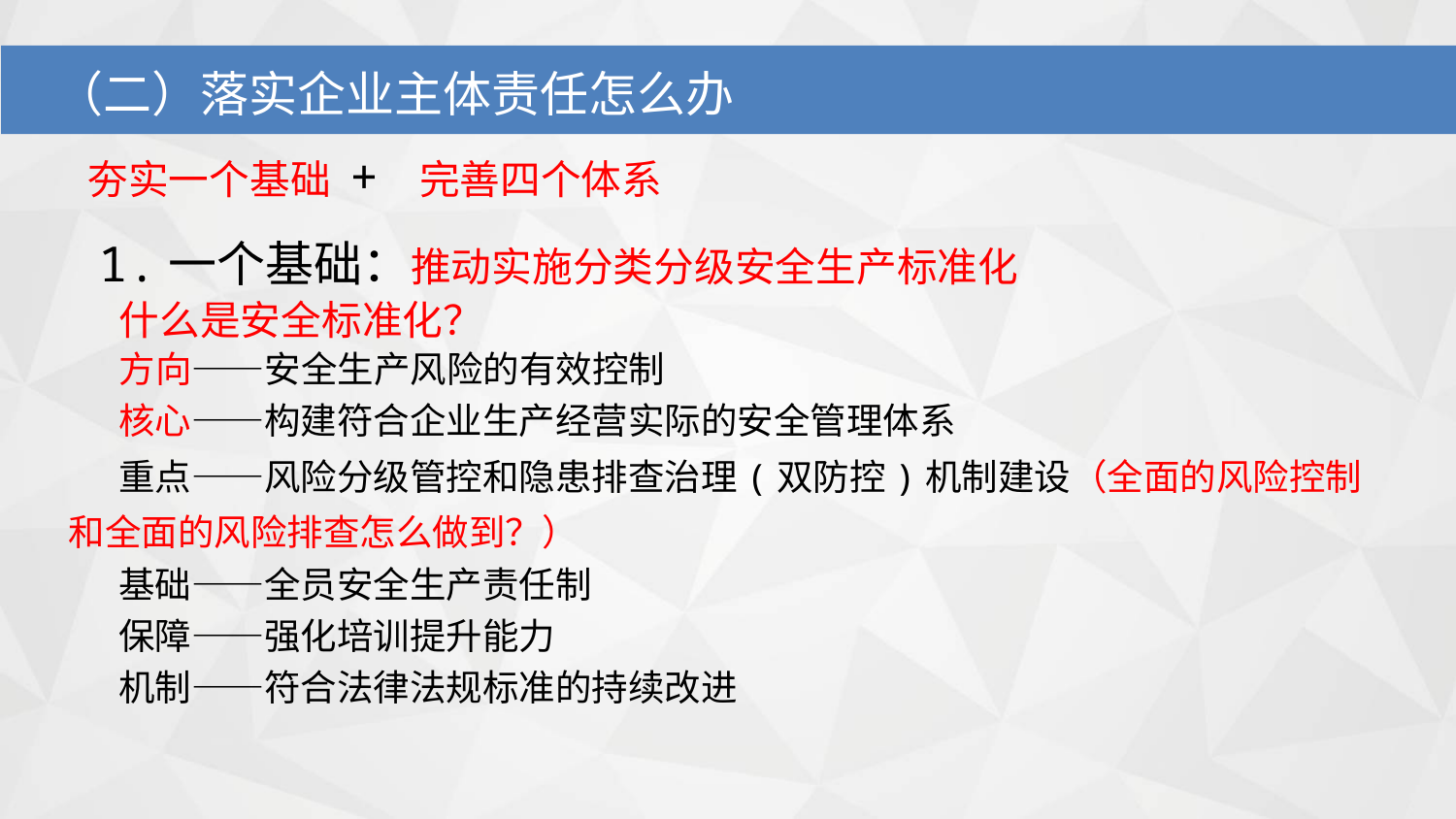

（二）落实企业主体责任怎么办
 夯实一个基础 + 完善四个体系

 1.一个基础：推动实施分类分级安全生产标准化
     什么是安全标准化？
     方向——安全生产风险的有效控制
     核心——构建符合企业生产经营实际的安全管理体系
     重点——风险分级管控和隐患排查治理(双防控)机制建设（全面的风险控制和全面的风险排查怎么做到？）
     基础——全员安全生产责任制
     保障——强化培训提升能力
     机制——符合法律法规标准的持续改进